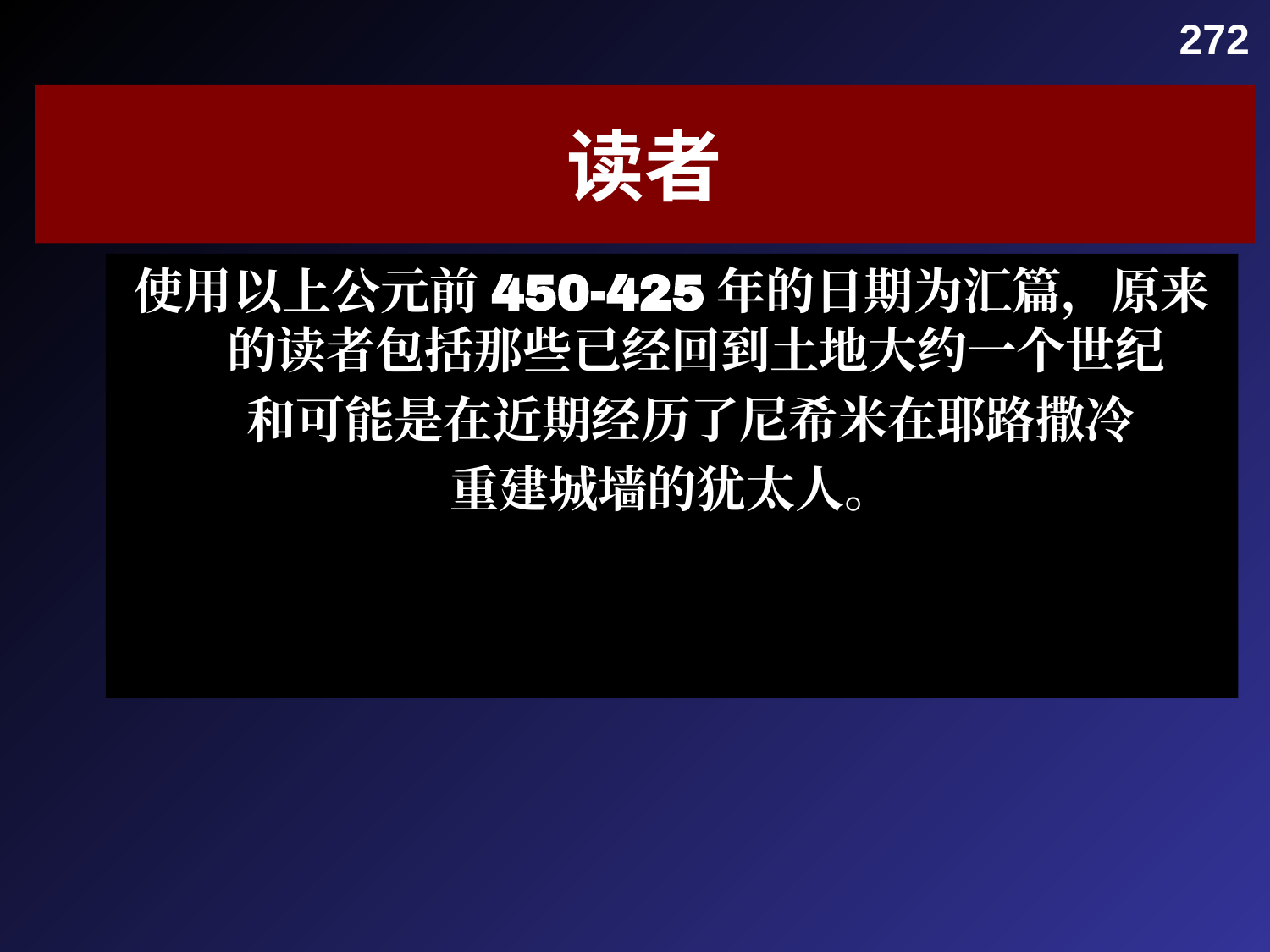

272
# 读者
使用以上公元前450-425年的日期为汇篇，原来的读者包括那些已经回到土地大约一个世纪
  和可能是在近期经历了尼希米在耶路撒冷
重建城墙的犹太人。